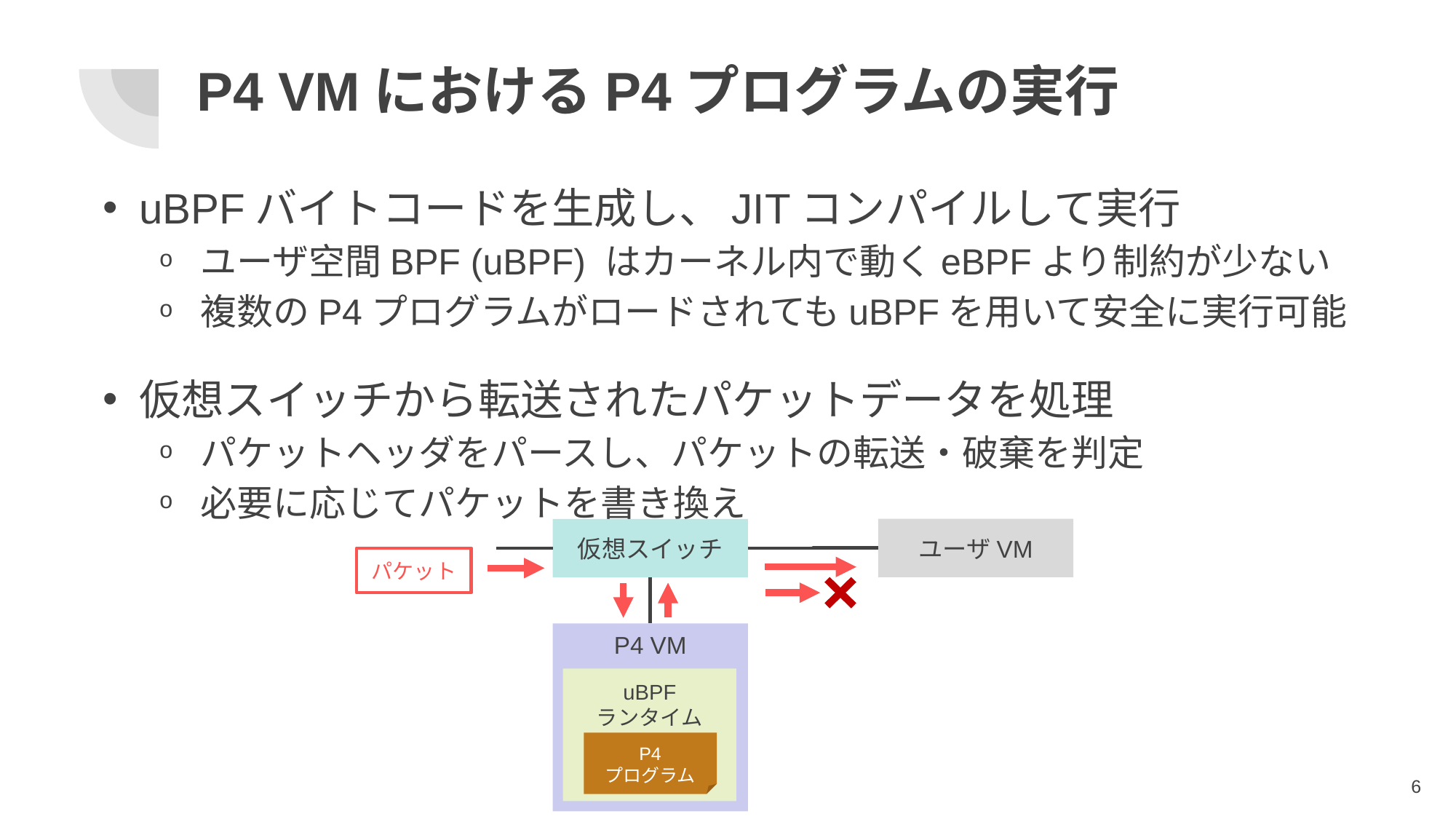

# P4 VMにおけるP4プログラムの実行
uBPFバイトコードを生成し、JITコンパイルして実行
ユーザ空間BPF (uBPF) はカーネル内で動くeBPFより制約が少ない
複数のP4プログラムがロードされてもuBPFを用いて安全に実行可能

仮想スイッチから転送されたパケットデータを処理
パケットヘッダをパースし、パケットの転送・破棄を判定
必要に応じてパケットを書き換え

ユーザVM
仮想スイッチ
パケット

P4 VM

uBPF
ランタイム

P4
プログラム
6